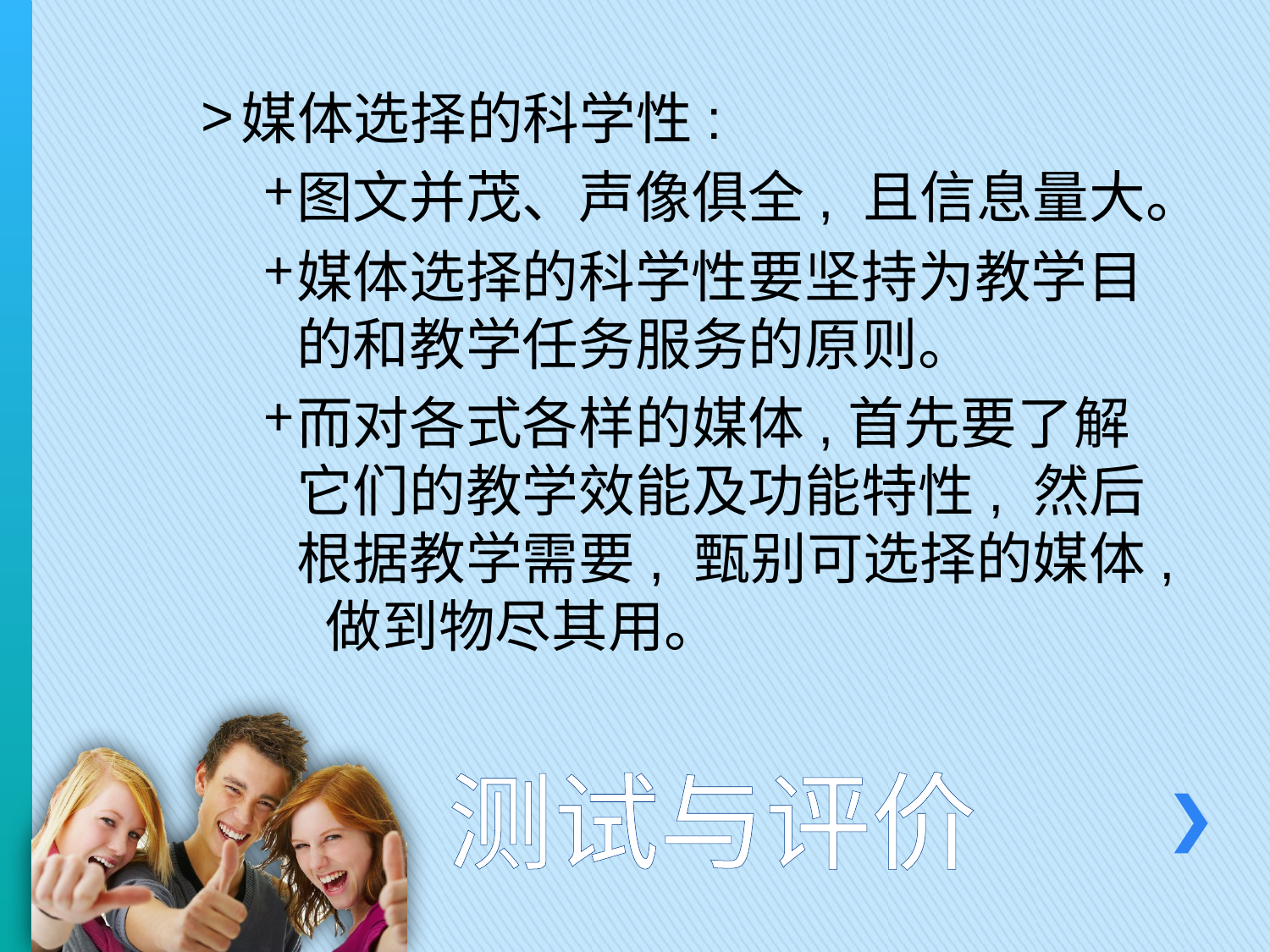

媒体选择的科学性:
图文并茂、声像俱全, 且信息量大。
媒体选择的科学性要坚持为教学目的和教学任务服务的原则。
而对各式各样的媒体,首先要了解它们的教学效能及功能特性, 然后根据教学需要, 甄别可选择的媒体, 做到物尽其用。

# 测试与评价